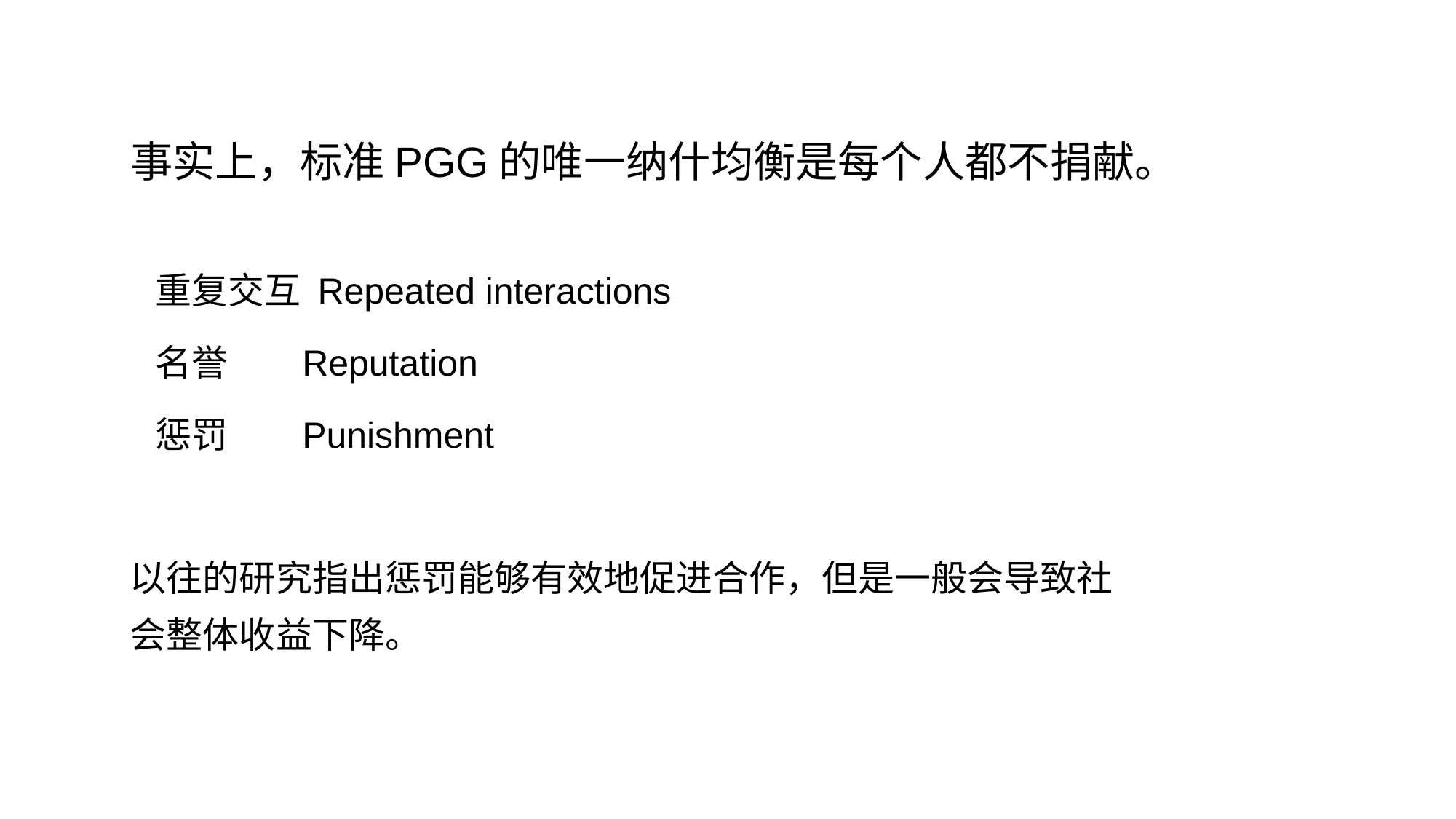

事实上，标准PGG的唯一纳什均衡是每个人都不捐献。
  重复交互 Repeated interactions
  名誉        Reputation
  惩罚        Punishment

以往的研究指出惩罚能够有效地促进合作，但是一般会导致社会整体收益下降。